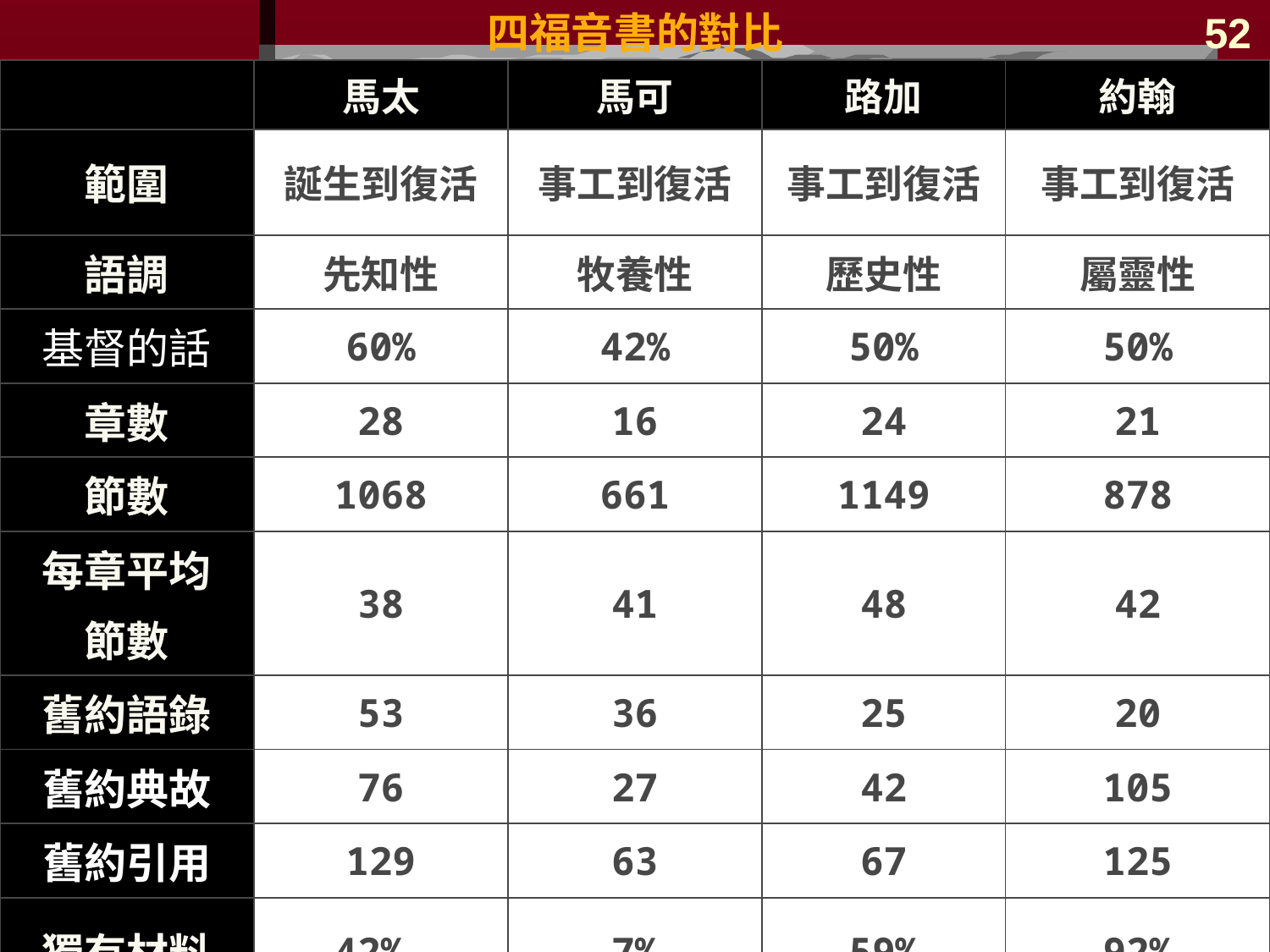

# 四福音書的對比
52
|  | 馬太 | 馬可 | 路加 | 約翰 |
| --- | --- | --- | --- | --- |
| 範圍 | 誕生到復活 | 事工到復活 | 事工到復活 | 事工到復活 |
| 語調 | 先知性 | 牧養性 | 歷史性 | 屬靈性 |
| 基督的話 | 60% | 42% | 50% | 50% |
| 章數 | 28 | 16 | 24 | 21 |
| 節數 | 1068 | 661 | 1149 | 878 |
| 每章平均 節數 | 38 | 41 | 48 | 42 |
| 舊約語錄 | 53 | 36 | 25 | 20 |
| 舊約典故 | 76 | 27 | 42 | 105 |
| 舊約引用 | 129 | 63 | 67 | 125 |
| 獨有材料 | 42% | 7% | 59% | 92% |
| 分類 | ------------------- 符類福音------------------- |  |  | 輔助福音 |